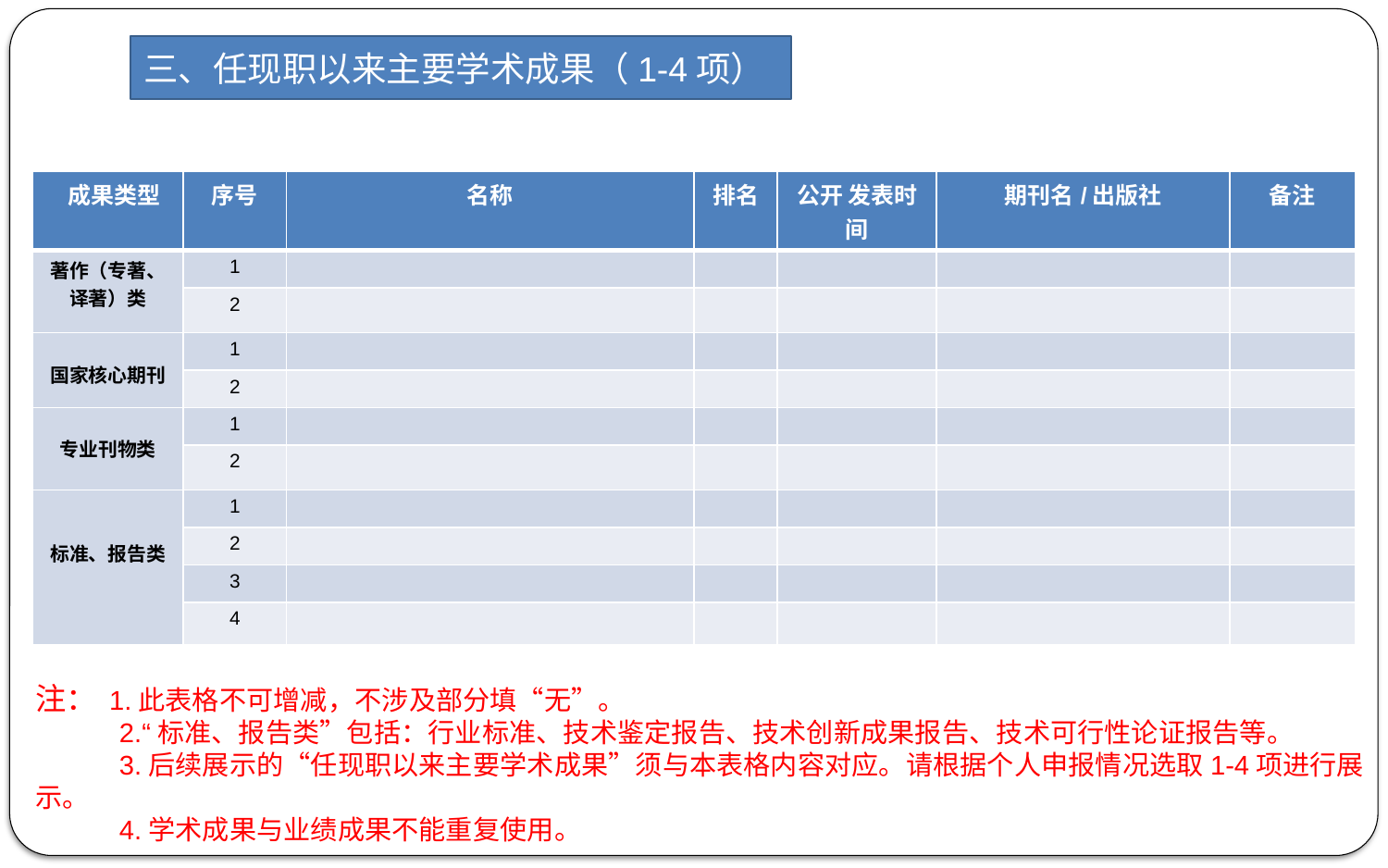

三、任现职以来主要学术成果（1-4项）
| 成果类型 | 序号 | 名称 | 排名 | 公开 发表时间 | 期刊名/出版社 | 备注 |
| --- | --- | --- | --- | --- | --- | --- |
| 著作（专著、译著）类 | 1 |  |  |  |  |  |
|  | 2 |  |  |  |  |  |
| 国家核心期刊 | 1 |  |  |  |  |  |
|  | 2 |  |  |  |  |  |
| 专业刊物类 | 1 |  |  |  |  |  |
|  | 2 |  |  |  |  |  |
| 标准、报告类 | 1 |  |  |  |  |  |
|  | 2 |  |  |  |  |  |
|  | 3 |  |  |  |  |  |
|  | 4 |  |  |  |  |  |
注： 1.此表格不可增减，不涉及部分填“无”。
           2.“标准、报告类”包括：行业标准、技术鉴定报告、技术创新成果报告、技术可行性论证报告等。
           3.后续展示的“任现职以来主要学术成果”须与本表格内容对应。请根据个人申报情况选取1-4项进行展示。
           4.学术成果与业绩成果不能重复使用。